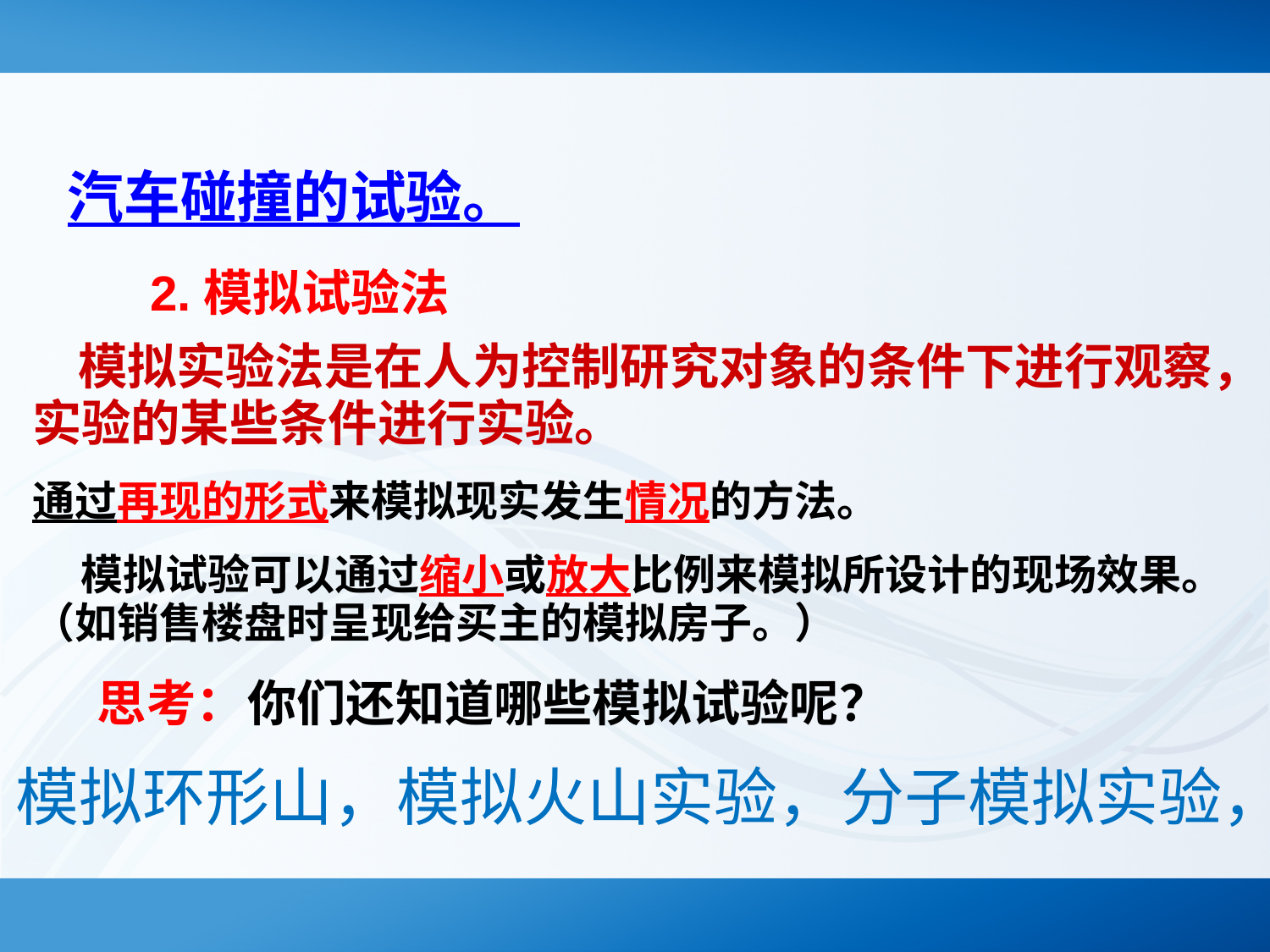

汽车碰撞的试验。
2.模拟试验法
   模拟实验法是在人为控制研究对象的条件下进行观察，实验的某些条件进行实验。
通过再现的形式来模拟现实发生情况的方法。
    模拟试验可以通过缩小或放大比例来模拟所设计的现场效果。（如销售楼盘时呈现给买主的模拟房子。）

你们还知道哪些模拟试验呢？
思考：
模拟环形山，模拟火山实验，分子模拟实验，